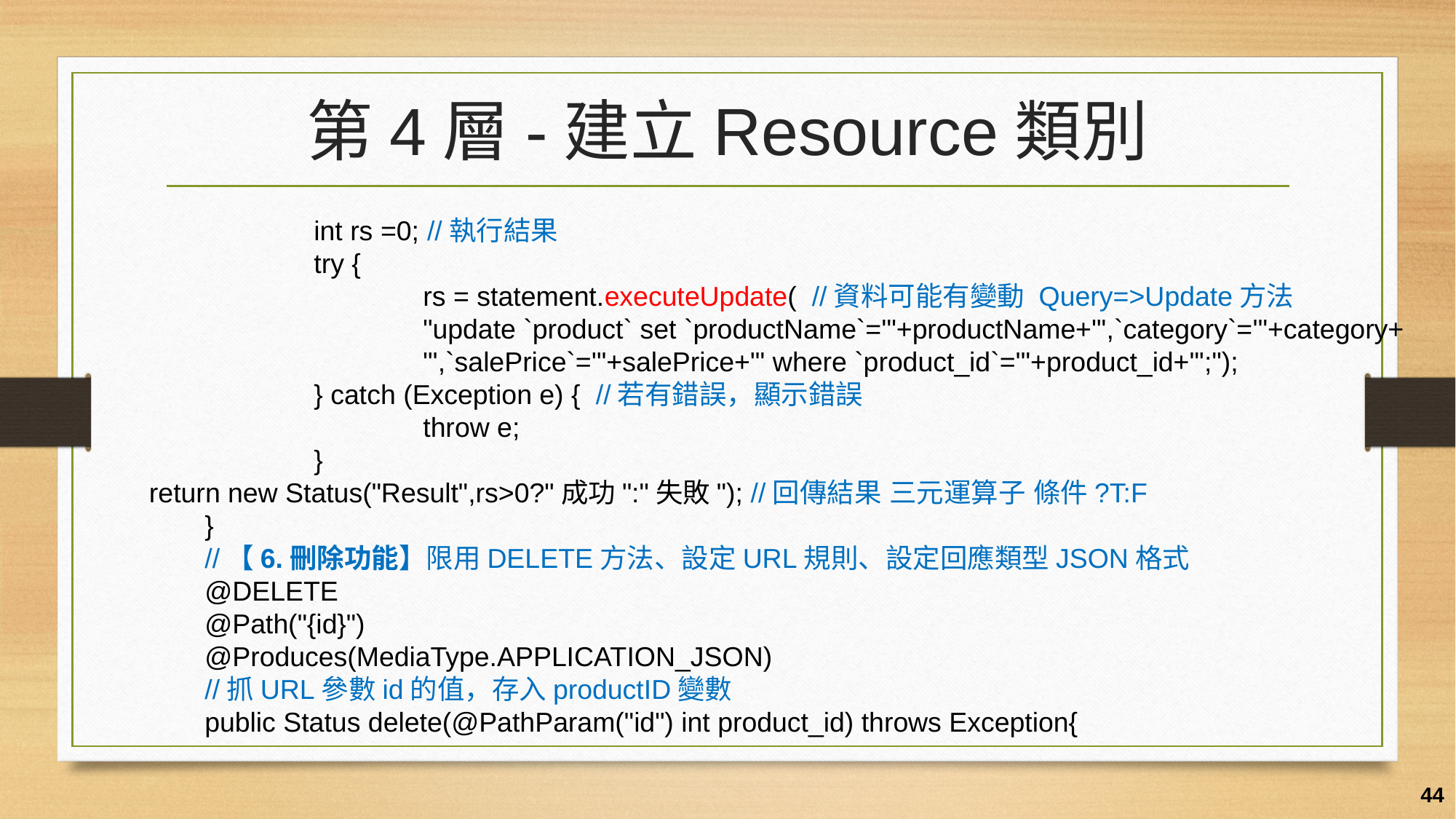

# 第4層-建立Resource類別
		int rs =0; //執行結果
		try {
	    		rs = statement.executeUpdate(  //資料可能有變動 Query=>Update方法
			"update `product` set `productName`='"+productName+"',`category`='"+category+
			"',`salePrice`='"+salePrice+"' where `product_id`='"+product_id+"';");
		} catch (Exception e) {  //若有錯誤，顯示錯誤
			throw e;
		}
       return new Status("Result",rs>0?"成功":"失敗"); //回傳結果 三元運算子 條件?T:F
	}
	//【6.刪除功能】限用DELETE方法、設定URL規則、設定回應類型JSON格式
	@DELETE
	@Path("{id}")
	@Produces(MediaType.APPLICATION_JSON)
	//抓URL參數id的值，存入productID變數
	public Status delete(@PathParam("id") int product_id) throws Exception{
44